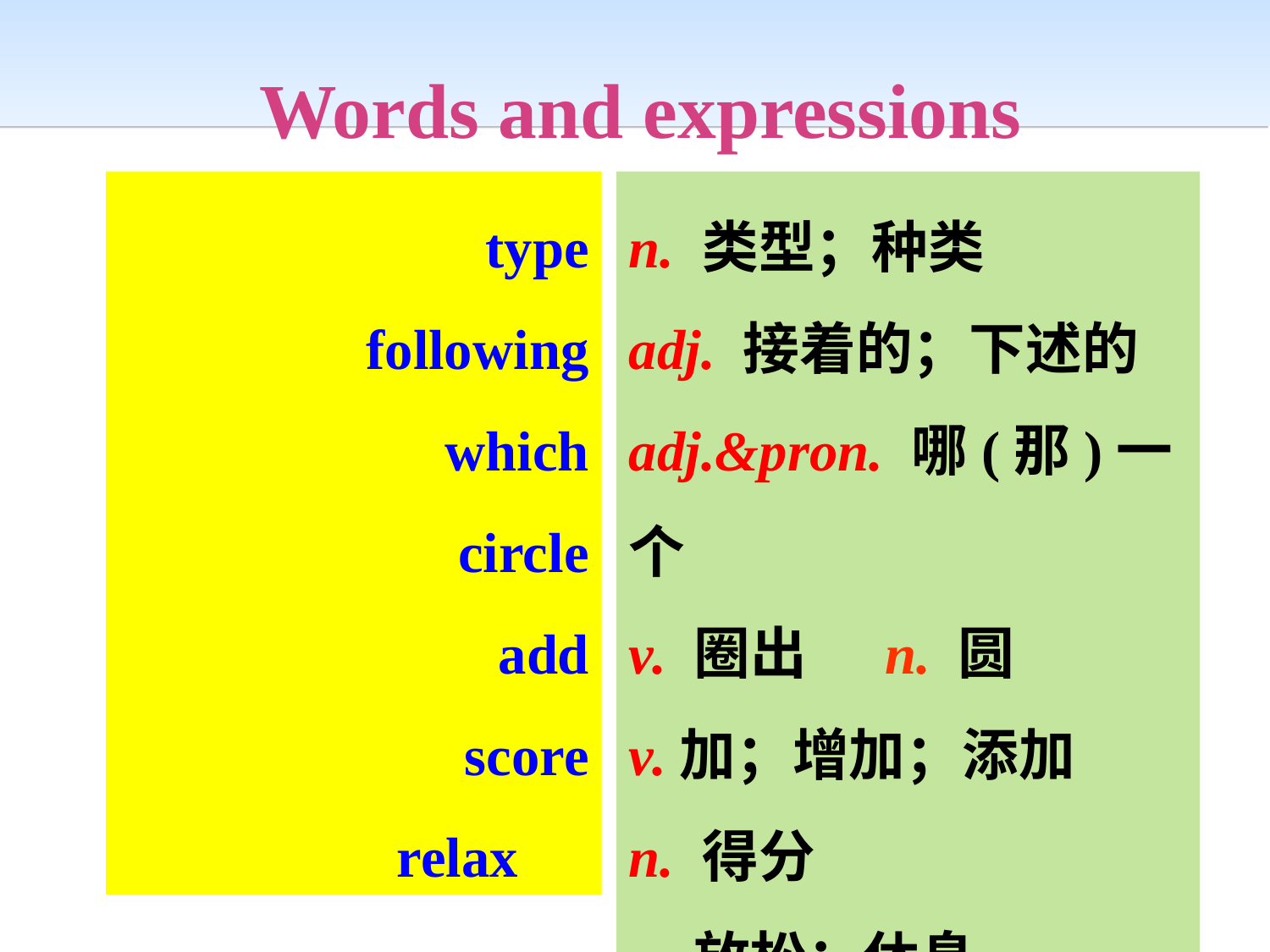

Words and expressions
type
following
 which
circle
add
score
relax
n. 类型；种类
adj. 接着的；下述的
adj.&pron. 哪(那)一个
v. 圈出     n. 圆
v.加；增加；添加
n. 得分
v. 放松；休息